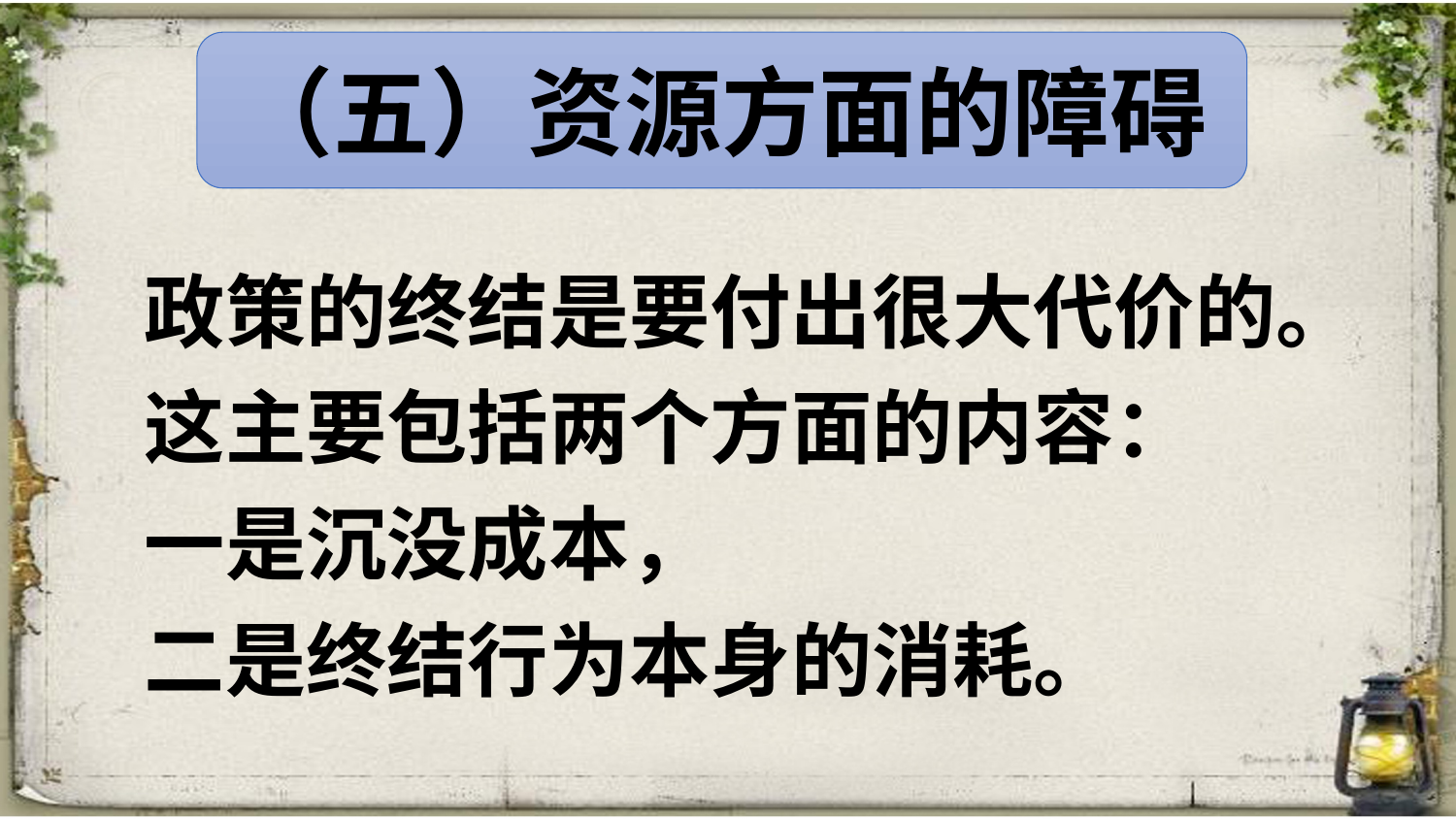

（五）资源方面的障碍
政策的终结是要付出很大代价的。
这主要包括两个方面的内容：
一是沉没成本，
二是终结行为本身的消耗。